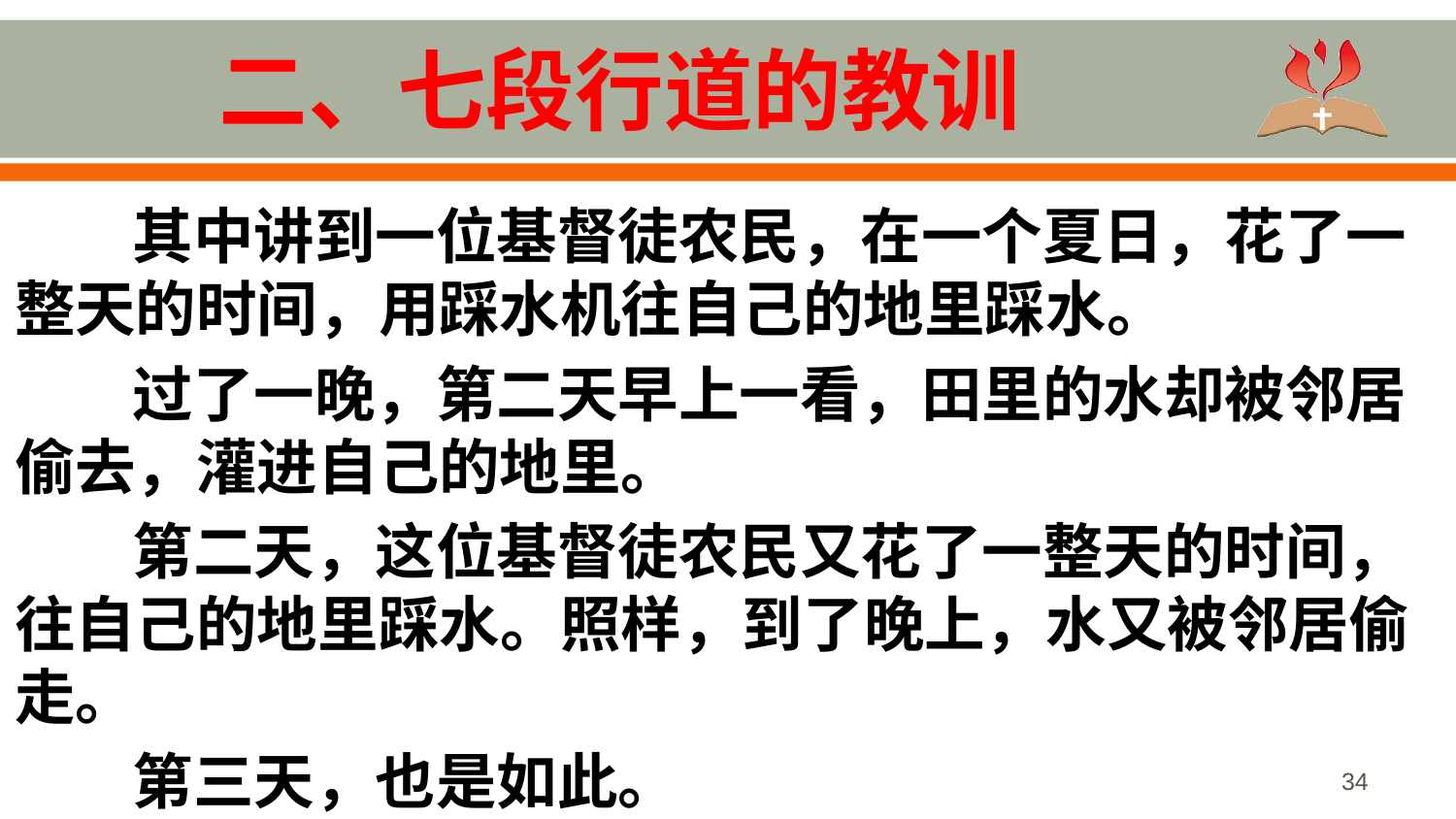

# 二、七段行道的教训
其中讲到一位基督徒农民，在一个夏日，花了一整天的时间，用踩水机往自己的地里踩水。
过了一晚，第二天早上一看，田里的水却被邻居偷去，灌进自己的地里。
第二天，这位基督徒农民又花了一整天的时间，往自己的地里踩水。照样，到了晚上，水又被邻居偷走。
第三天，也是如此。

34